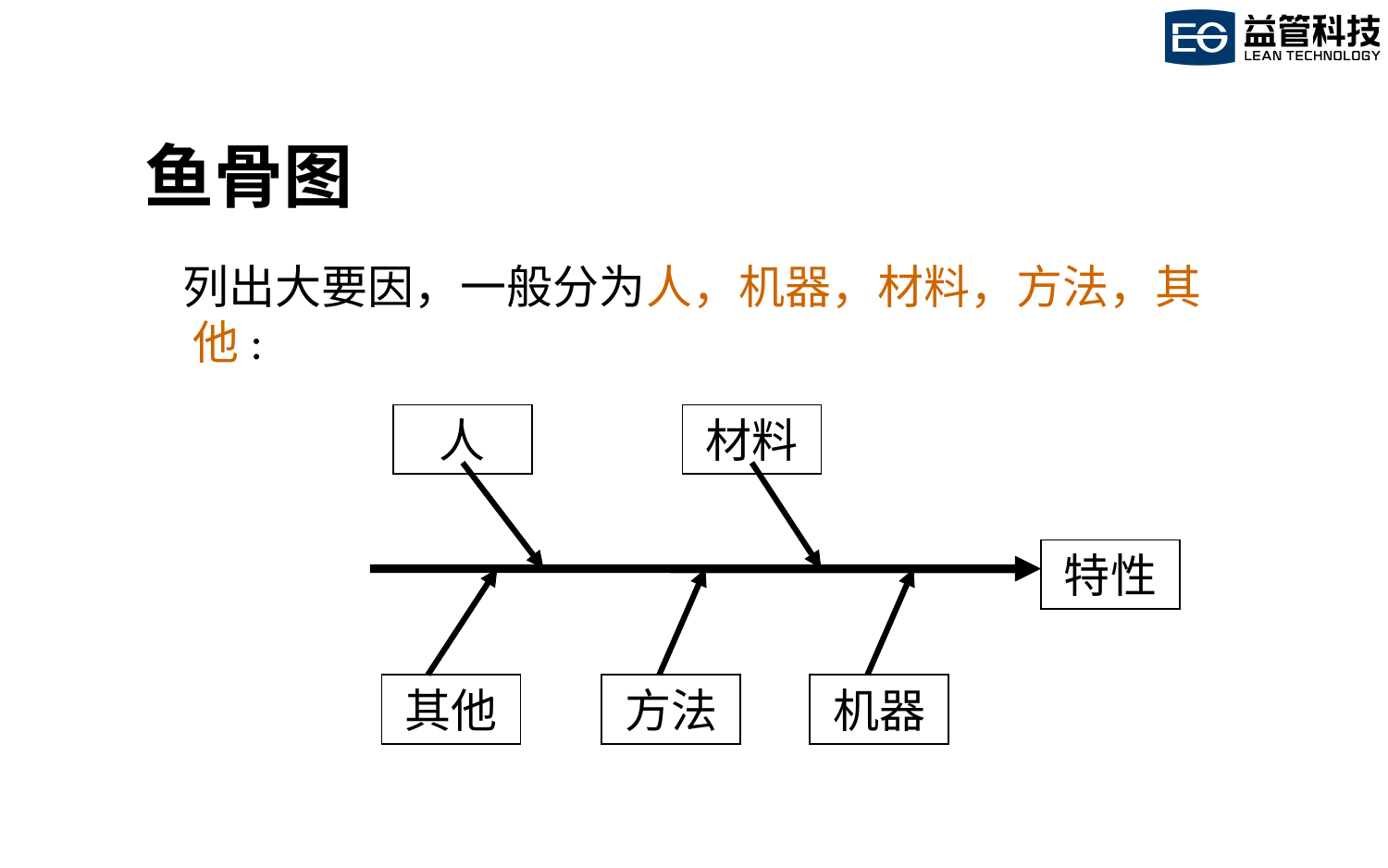

# 鱼骨图
   列出大要因，一般分为人，机器，材料，方法，其他:

人
材料

特性

其他
方法
机器